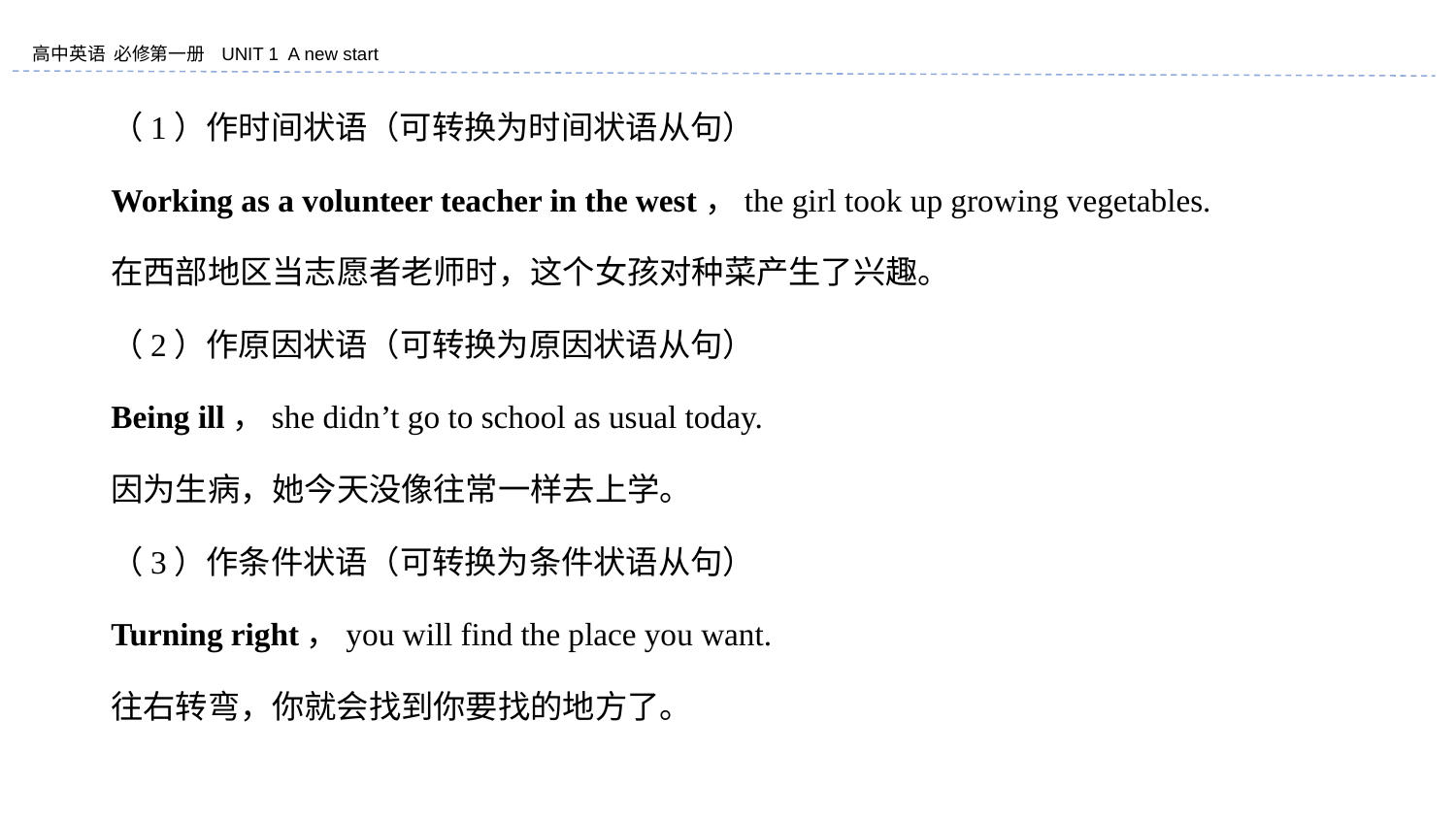

（1）作时间状语（可转换为时间状语从句）
Working as a volunteer teacher in the west，the girl took up growing vegetables.
在西部地区当志愿者老师时，这个女孩对种菜产生了兴趣。
（2）作原因状语（可转换为原因状语从句）
Being ill，she didn’t go to school as usual today.
因为生病，她今天没像往常一样去上学。
（3）作条件状语（可转换为条件状语从句）
Turning right，you will find the place you want.
往右转弯，你就会找到你要找的地方了。